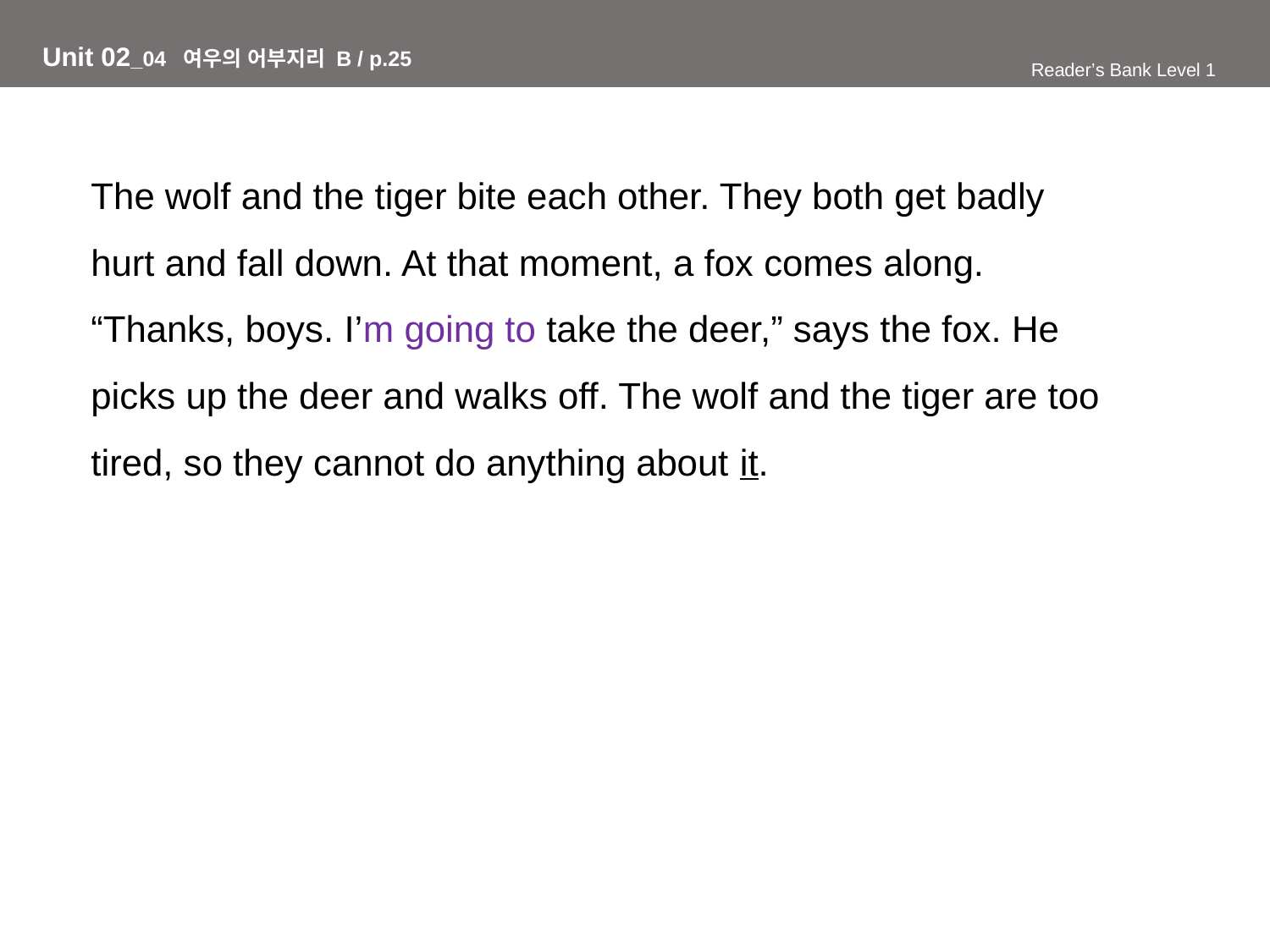

Unit 02_04  여우의 어부지리 B / p.25
Reader’s Bank Level 1

The wolf and the tiger bite each other. They both get badly
hurt and fall down. At that moment, a fox comes along.
“Thanks, boys. I’m going to take the deer,” says the fox. He
picks up the deer and walks off. The wolf and the tiger are too
tired, so they cannot do anything about it.
Reader’s Bank Level 1